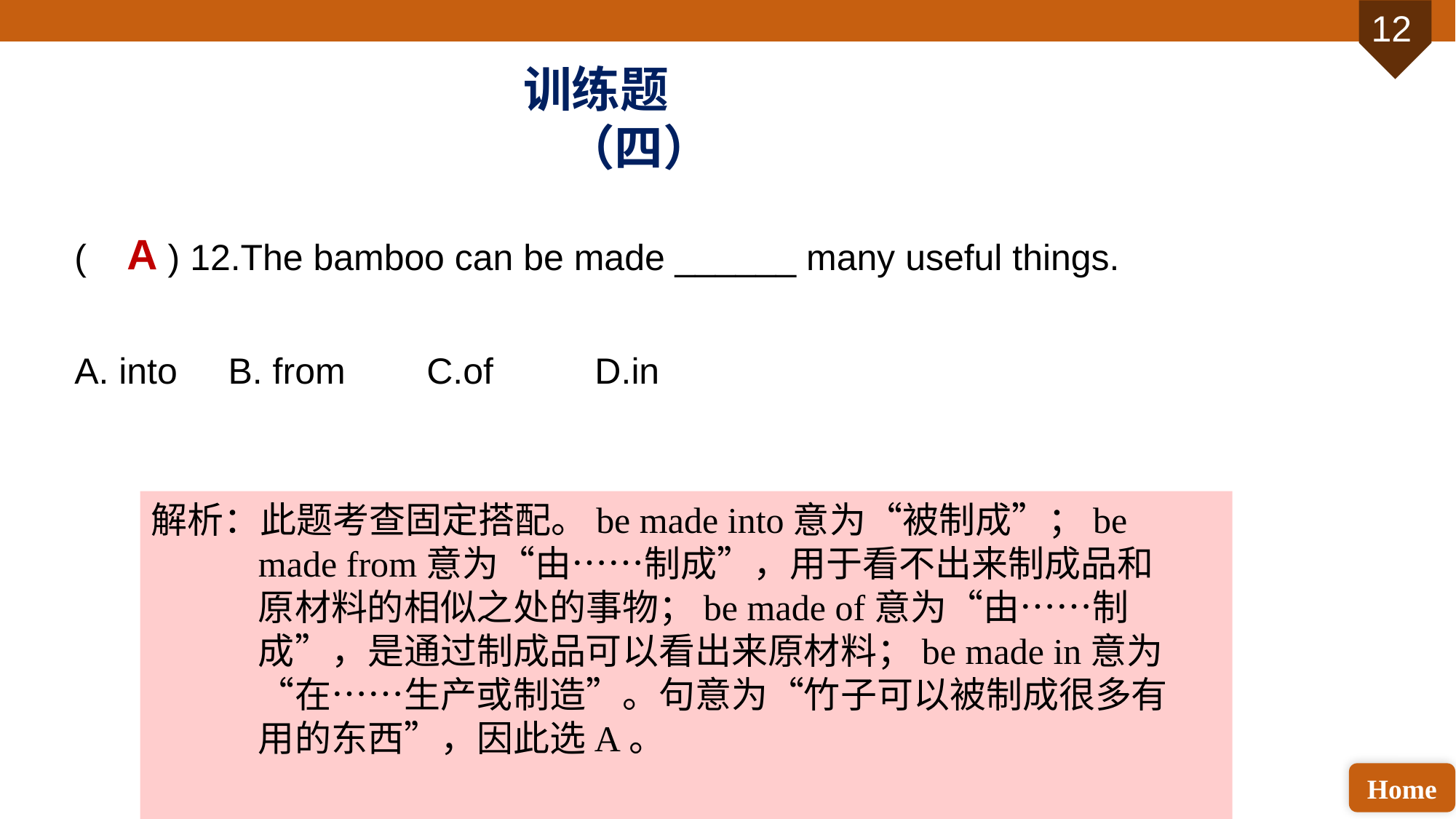

训练题（四）
(        ) 12.The bamboo can be made ______ many useful things.

A. into     B. from        C.of          D.in

A

解析：此题考查固定搭配。be made into意为“被制成”；be made from意为“由……制成”，用于看不出来制成品和原材料的相似之处的事物；be made of意为“由……制成”，是通过制成品可以看出来原材料；be made in意为“在……生产或制造”。句意为“竹子可以被制成很多有用的东西”，因此选A。